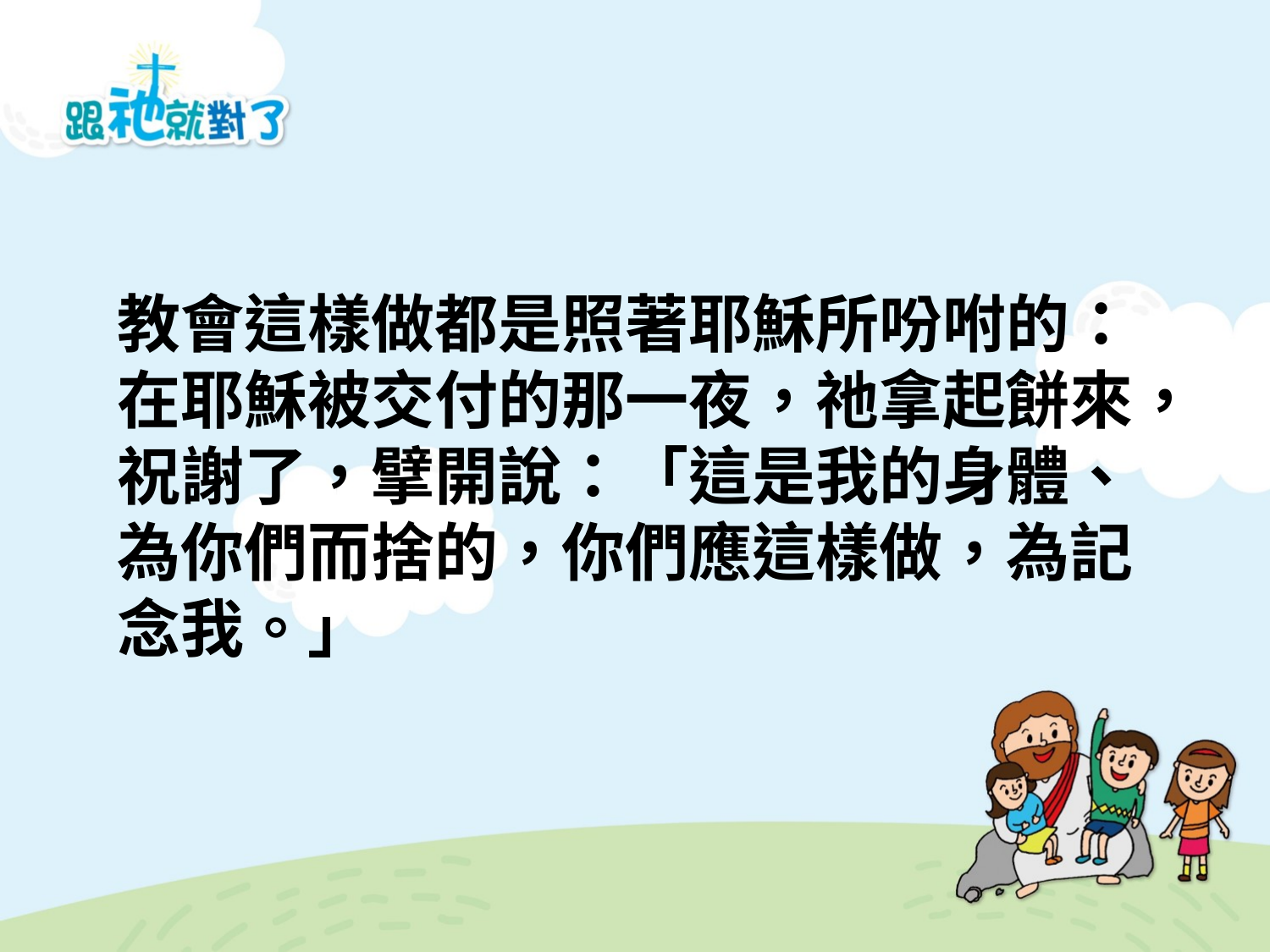

教會這樣做都是照著耶穌所吩咐的：在耶穌被交付的那一夜，祂拿起餅來，祝謝了，擘開說：「這是我的身體、為你們而捨的，你們應這樣做，為記念我。」